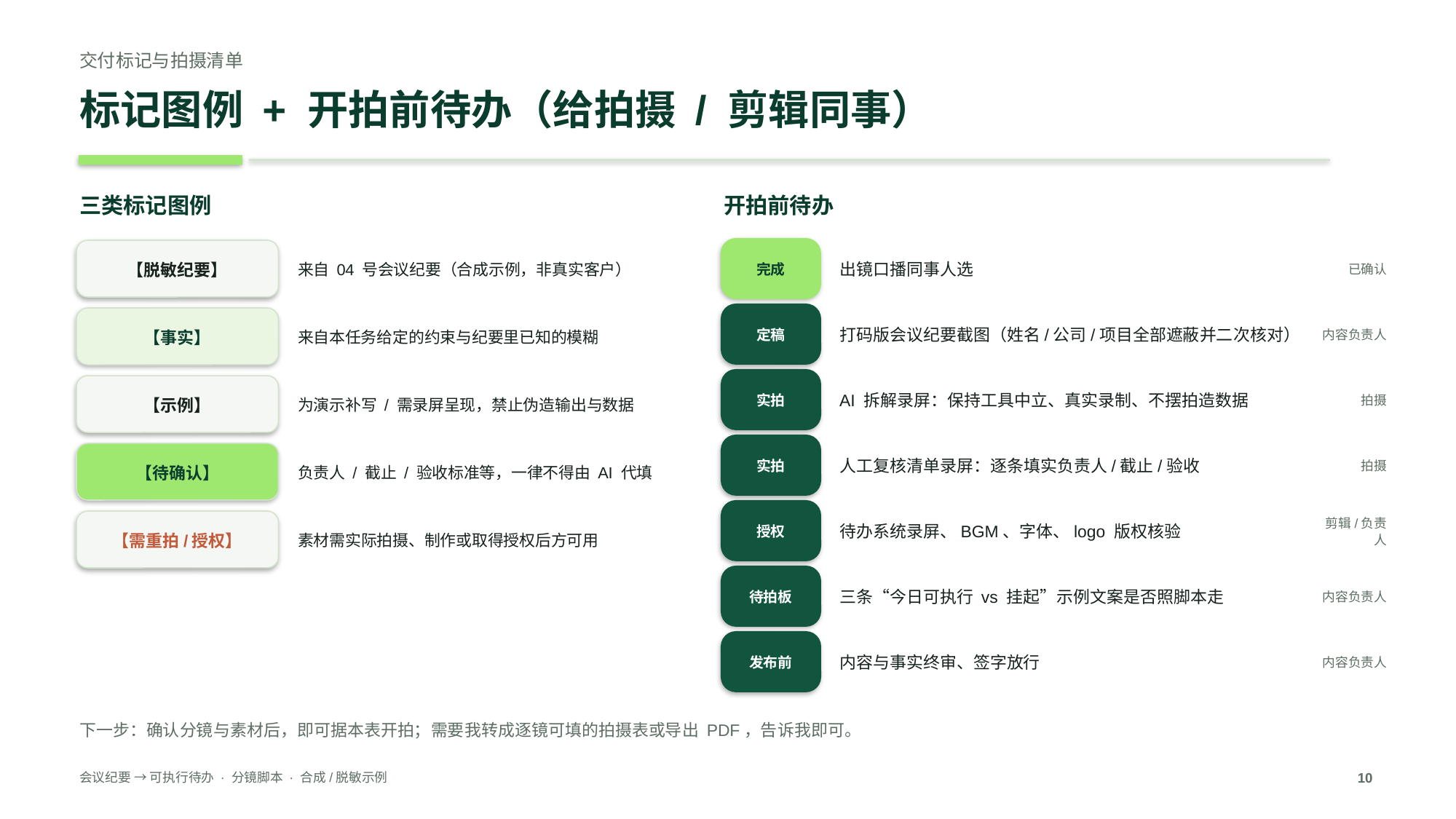

交付标记与拍摄清单
标记图例 + 开拍前待办（给拍摄 / 剪辑同事）

三类标记图例
开拍前待办
出镜口播同事人选
已确认

完成

【脱敏纪要】
来自 04 号会议纪要（合成示例，非真实客户）
打码版会议纪要截图（姓名/公司/项目全部遮蔽并二次核对）
内容负责人

定稿

【事实】
来自本任务给定的约束与纪要里已知的模糊
AI 拆解录屏：保持工具中立、真实录制、不摆拍造数据
拍摄

实拍

【示例】
为演示补写 / 需录屏呈现，禁止伪造输出与数据
人工复核清单录屏：逐条填实负责人/截止/验收
拍摄

实拍

【待确认】
负责人 / 截止 / 验收标准等，一律不得由 AI 代填
待办系统录屏、BGM、字体、logo 版权核验
剪辑/负责人

授权

【需重拍/授权】
素材需实际拍摄、制作或取得授权后方可用
三条“今日可执行 vs 挂起”示例文案是否照脚本走
内容负责人

待拍板
内容与事实终审、签字放行
内容负责人

发布前
下一步：确认分镜与素材后，即可据本表开拍；需要我转成逐镜可填的拍摄表或导出 PDF，告诉我即可。
会议纪要 → 可执行待办 · 分镜脚本 · 合成/脱敏示例
10